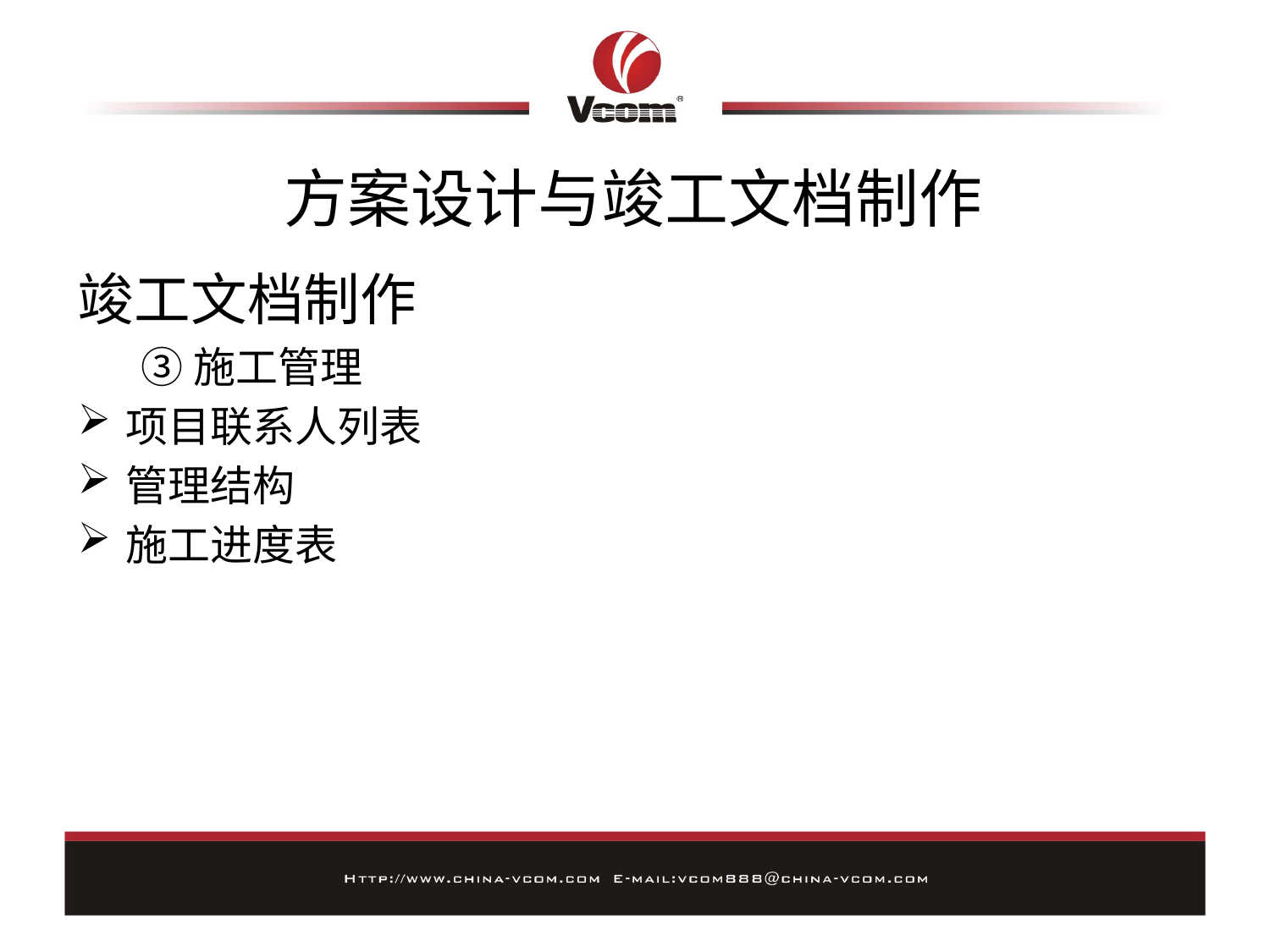

# 方案设计与竣工文档制作
竣工文档制作
③施工管理
项目联系人列表
管理结构
施工进度表